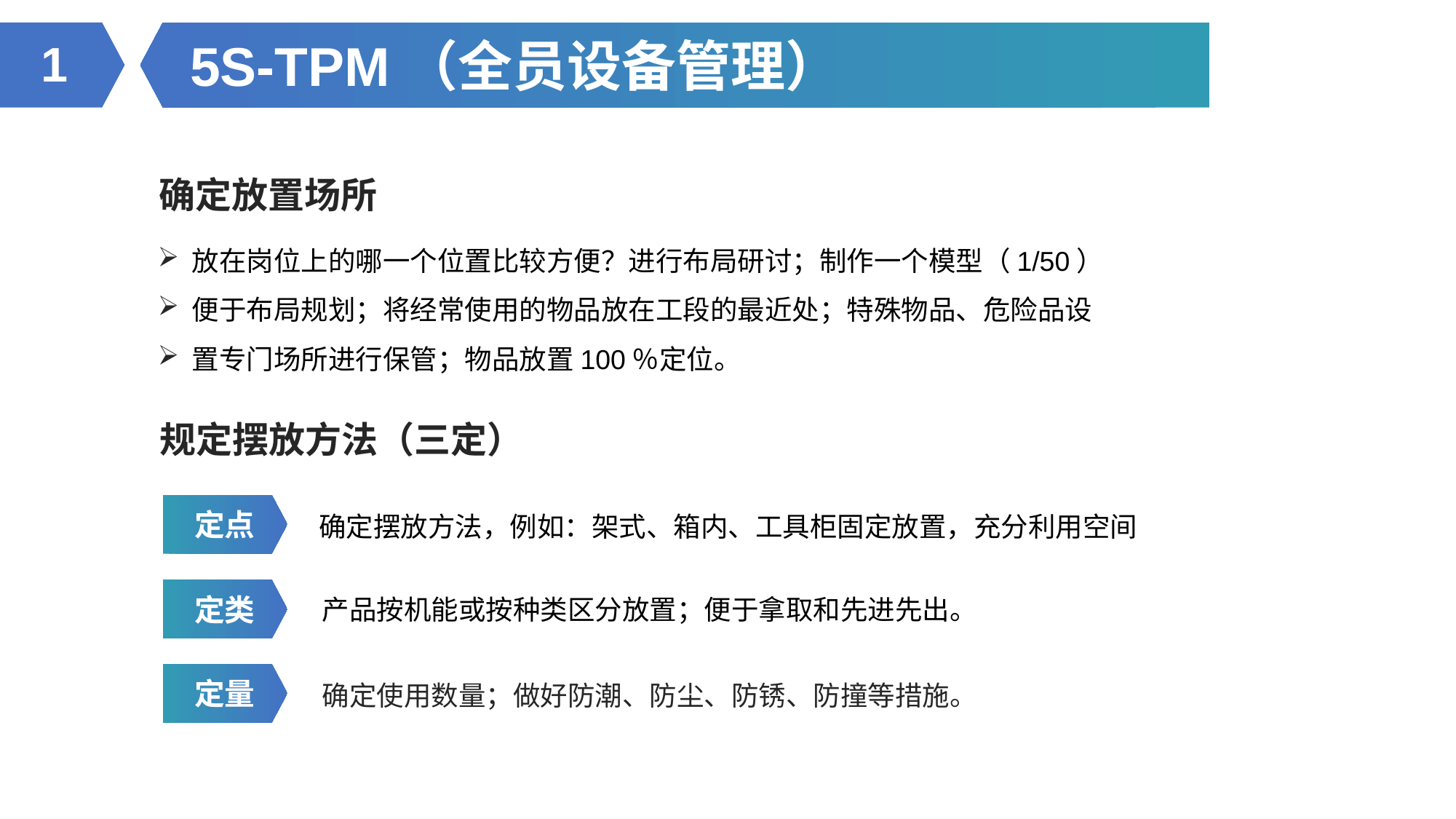

5S-TPM（全员设备管理）
1
确定放置场所
放在岗位上的哪一个位置比较方便？进行布局研讨；制作一个模型（1/50）
便于布局规划；将经常使用的物品放在工段的最近处；特殊物品、危险品设
置专门场所进行保管；物品放置100％定位。
规定摆放方法（三定）

定点
确定摆放方法，例如：架式、箱内、工具柜固定放置，充分利用空间

定类
产品按机能或按种类区分放置；便于拿取和先进先出。

定量
确定使用数量；做好防潮、防尘、防锈、防撞等措施。